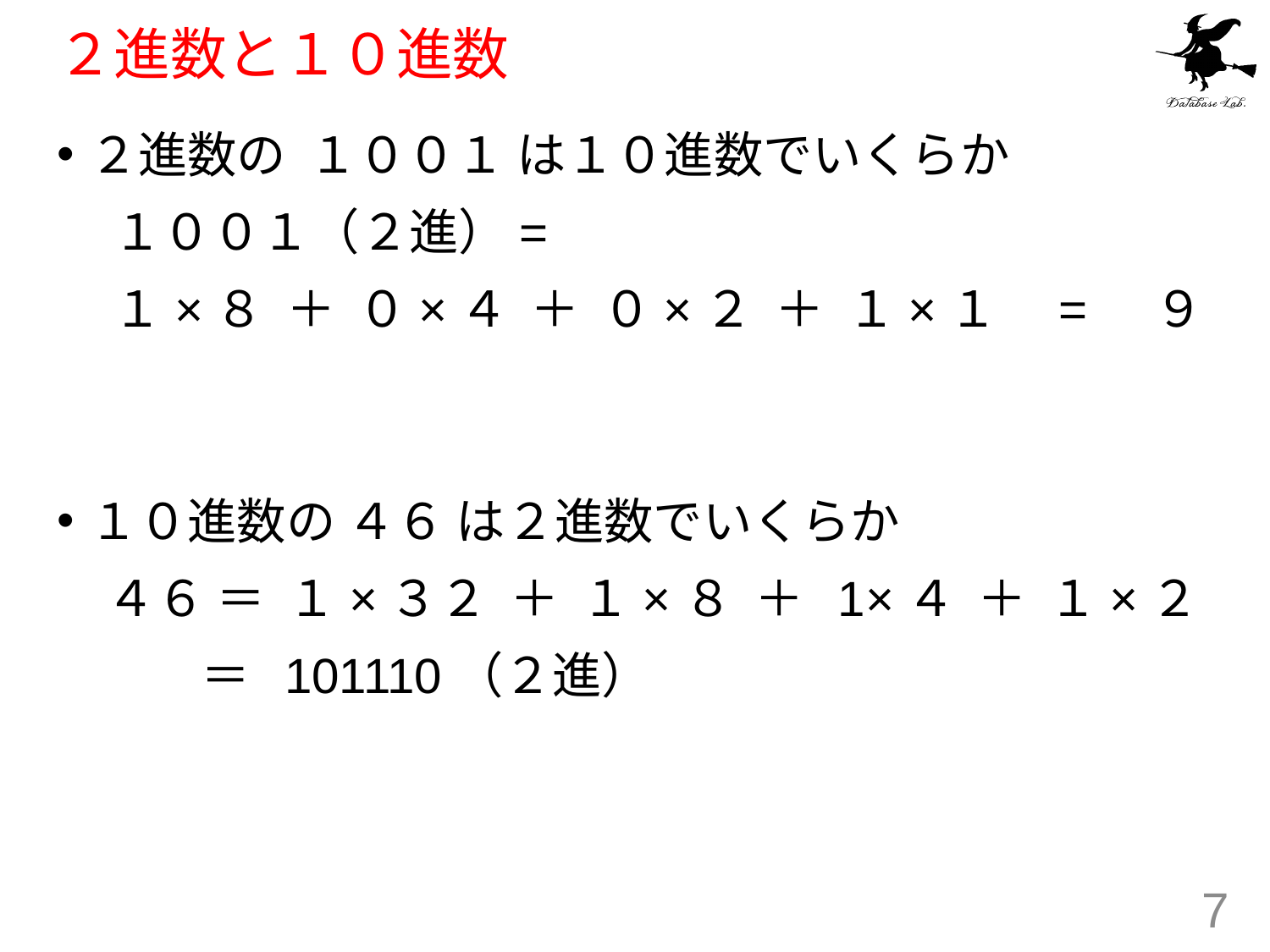

# ２進数と１０進数
２進数の  １００１ は１０進数でいくらか
    １００１（２進）=
    １×８  ＋  ０×４  ＋  ０×２  ＋  １×１　=    ９

１０進数の ４６ は２進数でいくらか
　４６ ＝  １×３２  ＋  １×８  ＋  1×４  ＋  １×２
            ＝  101110（２進）
7